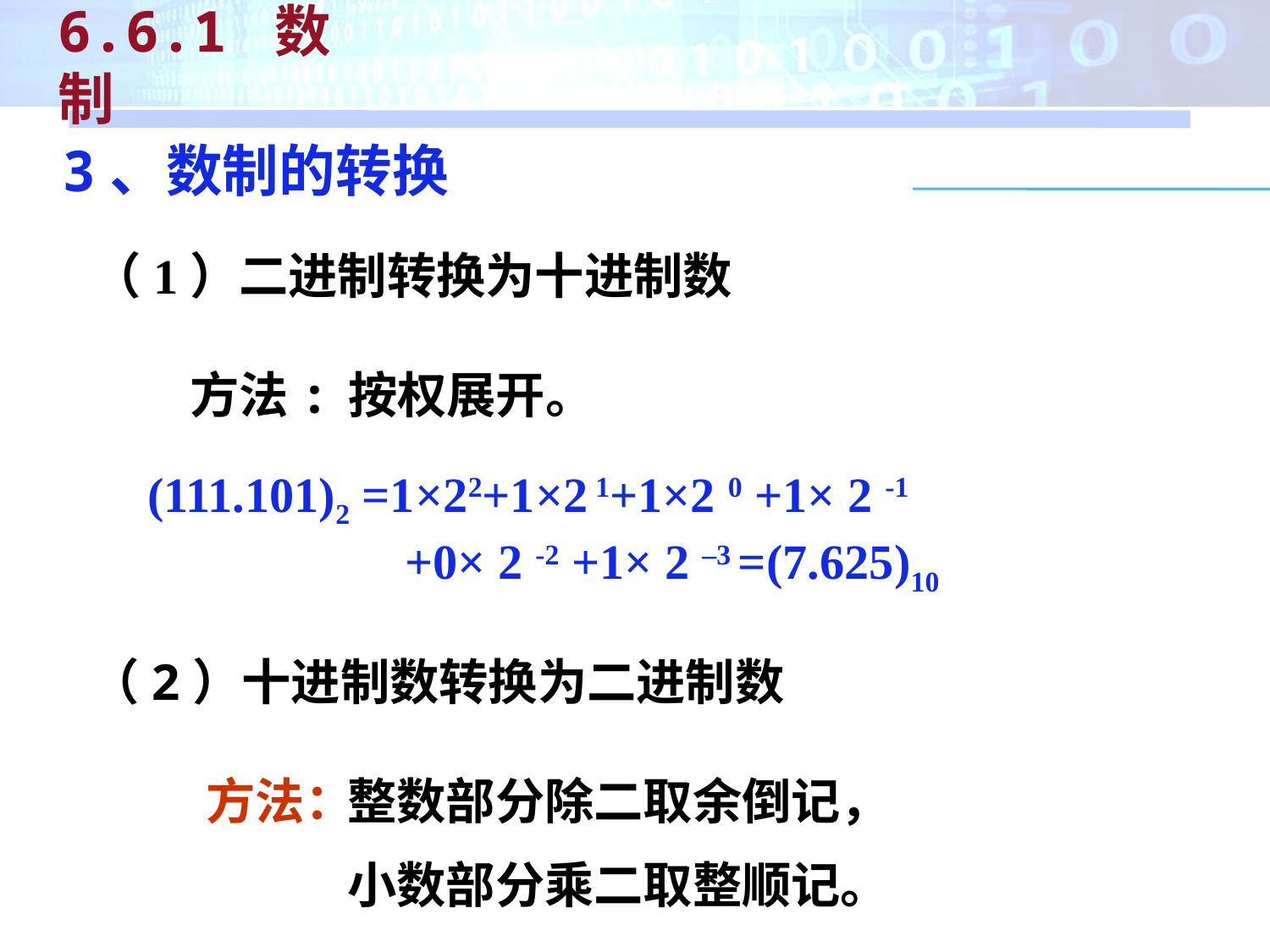

6.6.1 数制
3、数制的转换
（1）二进制转换为十进制数
方法:
按权展开。
(111.101)2 =1×22+1×2 1+1×2 0 +1× 2 -1
                     +0× 2 -2 +1× 2 –3 =(7.625)10
（2）十进制数转换为二进制数
 方法：
整数部分除二取余倒记，
小数部分乘二取整顺记。